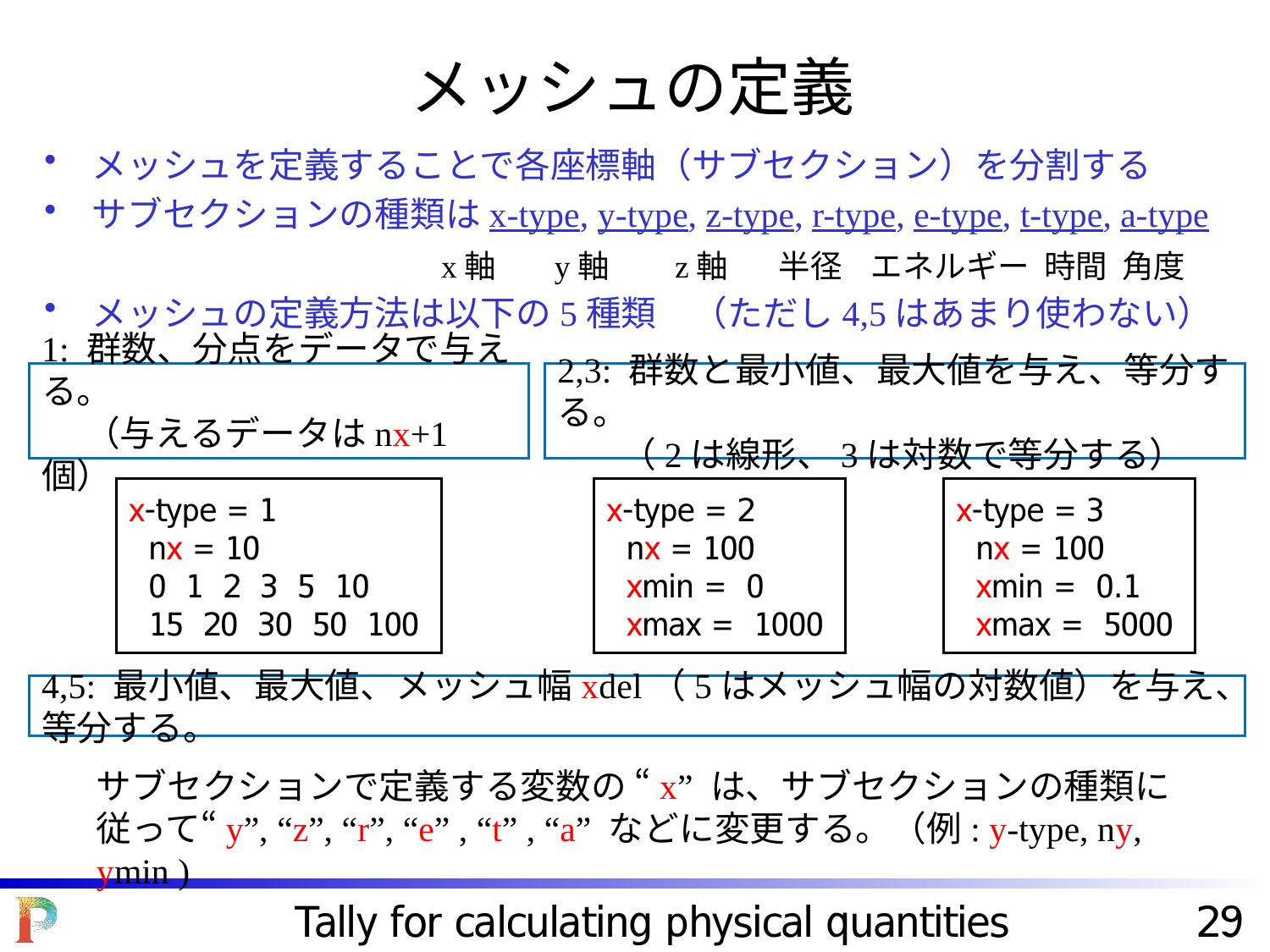

# メッシュの定義
メッシュを定義することで各座標軸（サブセクション）を分割する
サブセクションの種類はx-type, y-type, z-type, r-type, e-type, t-type, a-type

メッシュの定義方法は以下の5種類　（ただし4,5はあまり使わない）
x軸       y軸        z軸       半径    エネルギー  時間  角度
1: 群数、分点をデータで与える。
　 （与えるデータはnx+1個）
2,3: 群数と最小値、最大値を与え、等分する。
       （2は線形、3は対数で等分する）
x-type = 1
  nx = 10
  0  1  2  3  5  10
  15  20  30  50  100
x-type = 2
  nx = 100
  xmin =  0
  xmax =  1000
x-type = 3
  nx = 100
  xmin =  0.1
  xmax =  5000
4,5: 最小値、最大値、メッシュ幅xdel（5はメッシュ幅の対数値）を与え、等分する。
サブセクションで定義する変数の “x” は、サブセクションの種類に従って“y”, “z”, “r”, “e” , “t” , “a” などに変更する。（例: y-type, ny, ymin )
Tally for calculating physical quantities